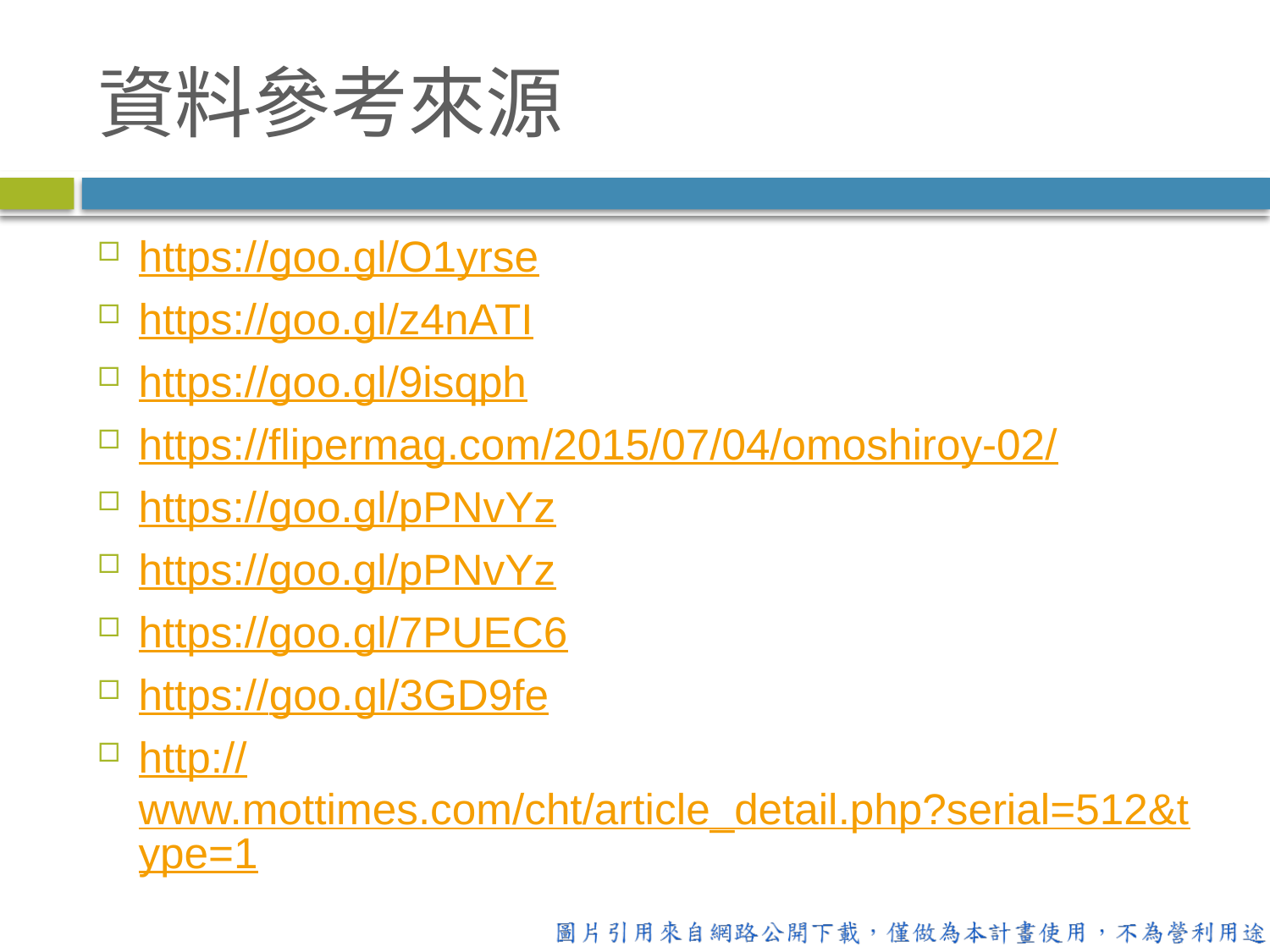

# 資料參考來源
https://goo.gl/O1yrse
https://goo.gl/z4nATI
https://goo.gl/9isqph
https://flipermag.com/2015/07/04/omoshiroy-02/
https://goo.gl/pPNvYz
https://goo.gl/pPNvYz
https://goo.gl/7PUEC6
https://goo.gl/3GD9fe
http://www.mottimes.com/cht/article_detail.php?serial=512&type=1